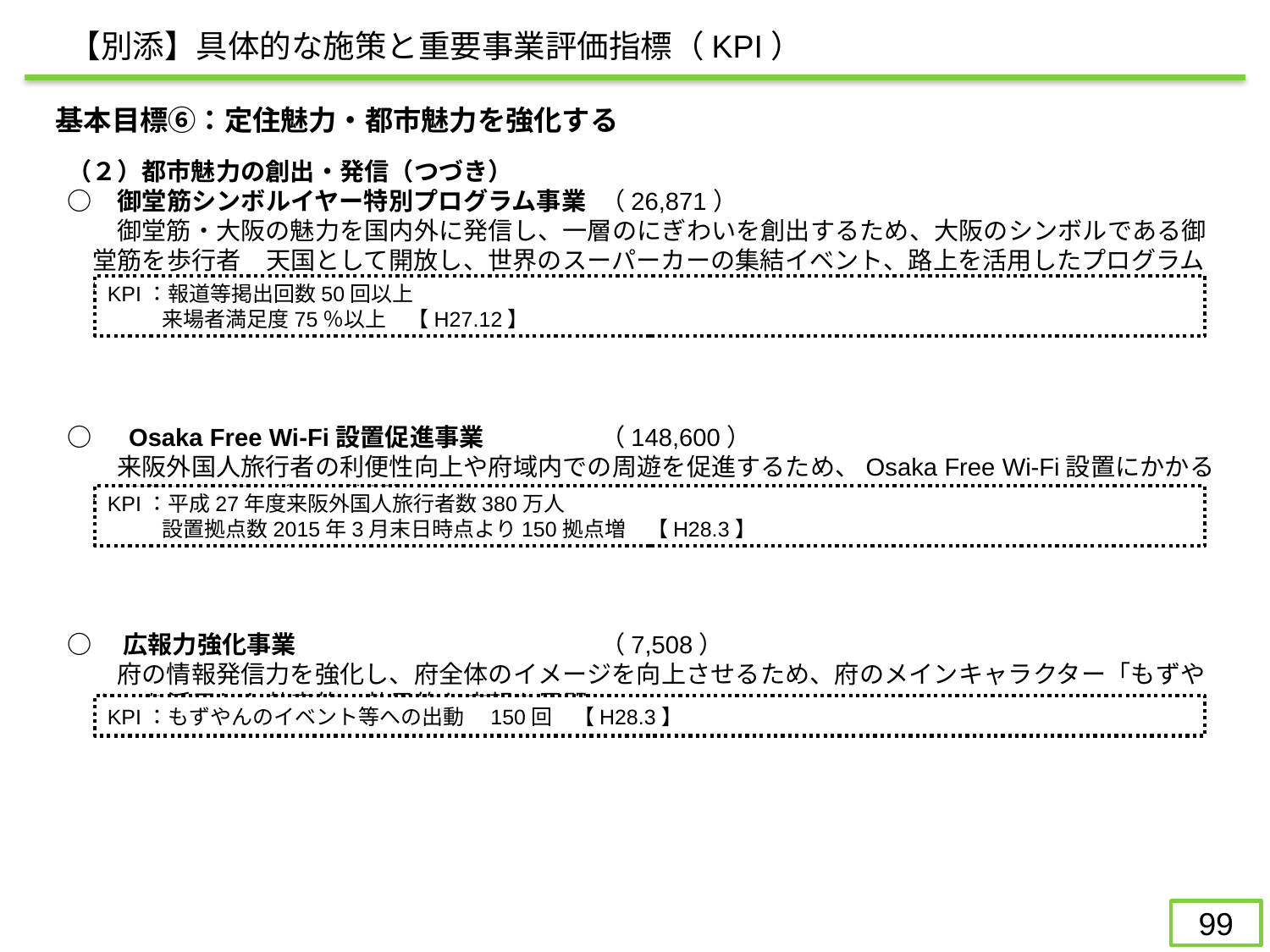

【別添】具体的な施策と重要事業評価指標（KPI）
　基本目標⑥：定住魅力・都市魅力を強化する
（２）都市魅力の創出・発信（つづき）
○	　御堂筋シンボルイヤー特別プログラム事業	（26,871）
　　御堂筋・大阪の魅力を国内外に発信し、一層のにぎわいを創出するため、大阪のシンボルである御堂筋を歩行者　天国として開放し、世界のスーパーカーの集結イベント、路上を活用したプログラム等（予定）を実施。

○　Osaka Free Wi-Fi設置促進事業	（148,600）
　　来阪外国人旅行者の利便性向上や府域内での周遊を促進するため、Osaka Free Wi-Fi設置にかかる初期費用を補助（150施設）。

○　広報力強化事業			（7,508）
　　府の情報発信力を強化し、府全体のイメージを向上させるため、府のメインキャラクター「もずやん」を活用した効率的・効果的な広報を展開。
KPI：報道等掲出回数50回以上
来場者満足度75％以上　【H27.12】
KPI：平成27年度来阪外国人旅行者数380万人
設置拠点数2015年3月末日時点より150拠点増　【H28.3】
KPI：もずやんのイベント等への出動　150回　【H28.3】
99